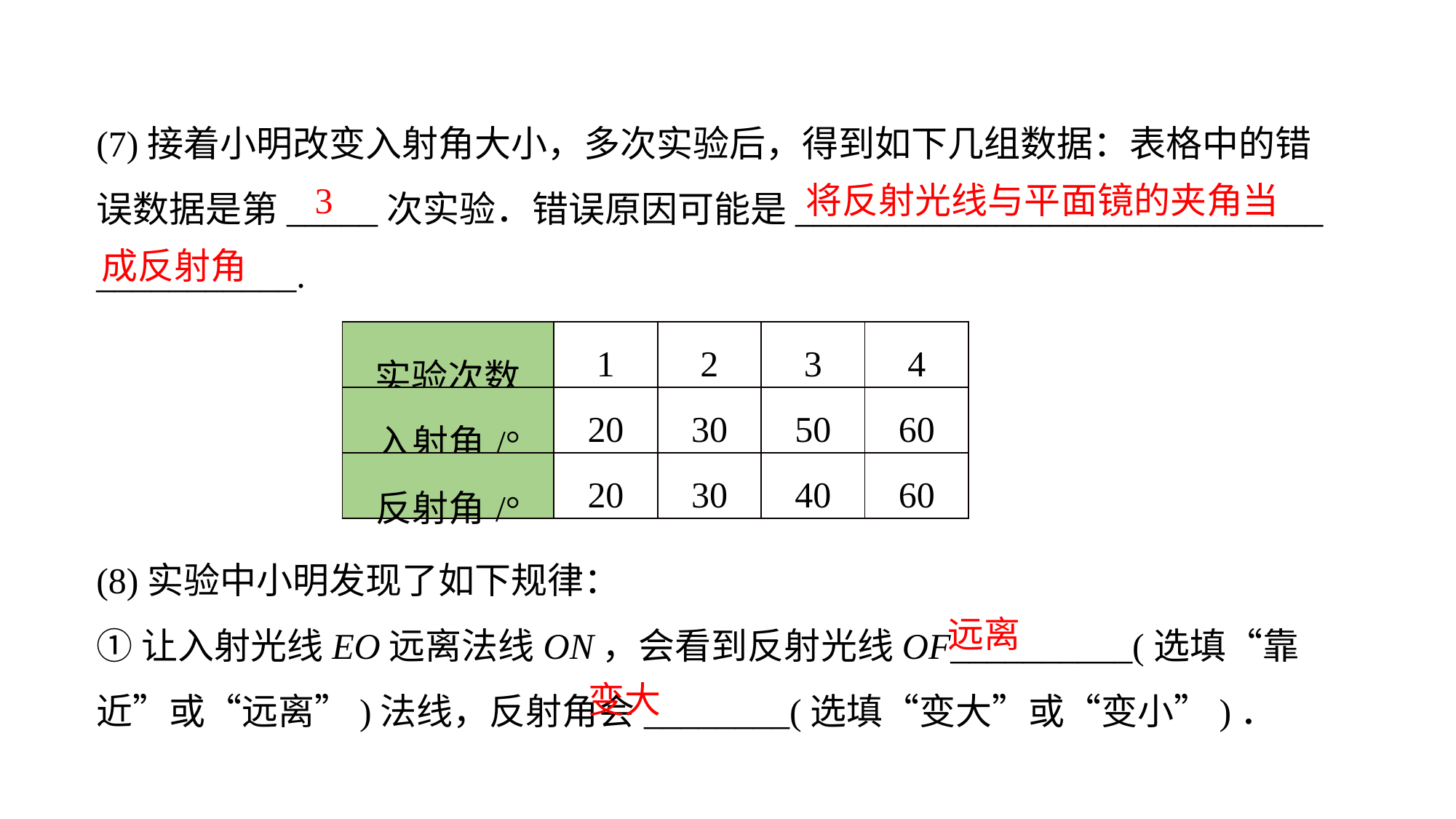

(7)接着小明改变入射角大小，多次实验后，得到如下几组数据：表格中的错误数据是第_____次实验．错误原因可能是_____________________________
___________.

(8)实验中小明发现了如下规律：
①让入射光线EO远离法线ON，会看到反射光线OF__________(选填“靠近”或“远离”)法线，反射角会________(选填“变大”或“变小”)．
                                                                                     将反射光线与平面镜的夹角当成反射角
3
| 实验次数 | 1 | 2 | 3 | 4 |
| --- | --- | --- | --- | --- |
| 入射角/° | 20 | 30 | 50 | 60 |
| 反射角/° | 20 | 30 | 40 | 60 |
远离
变大